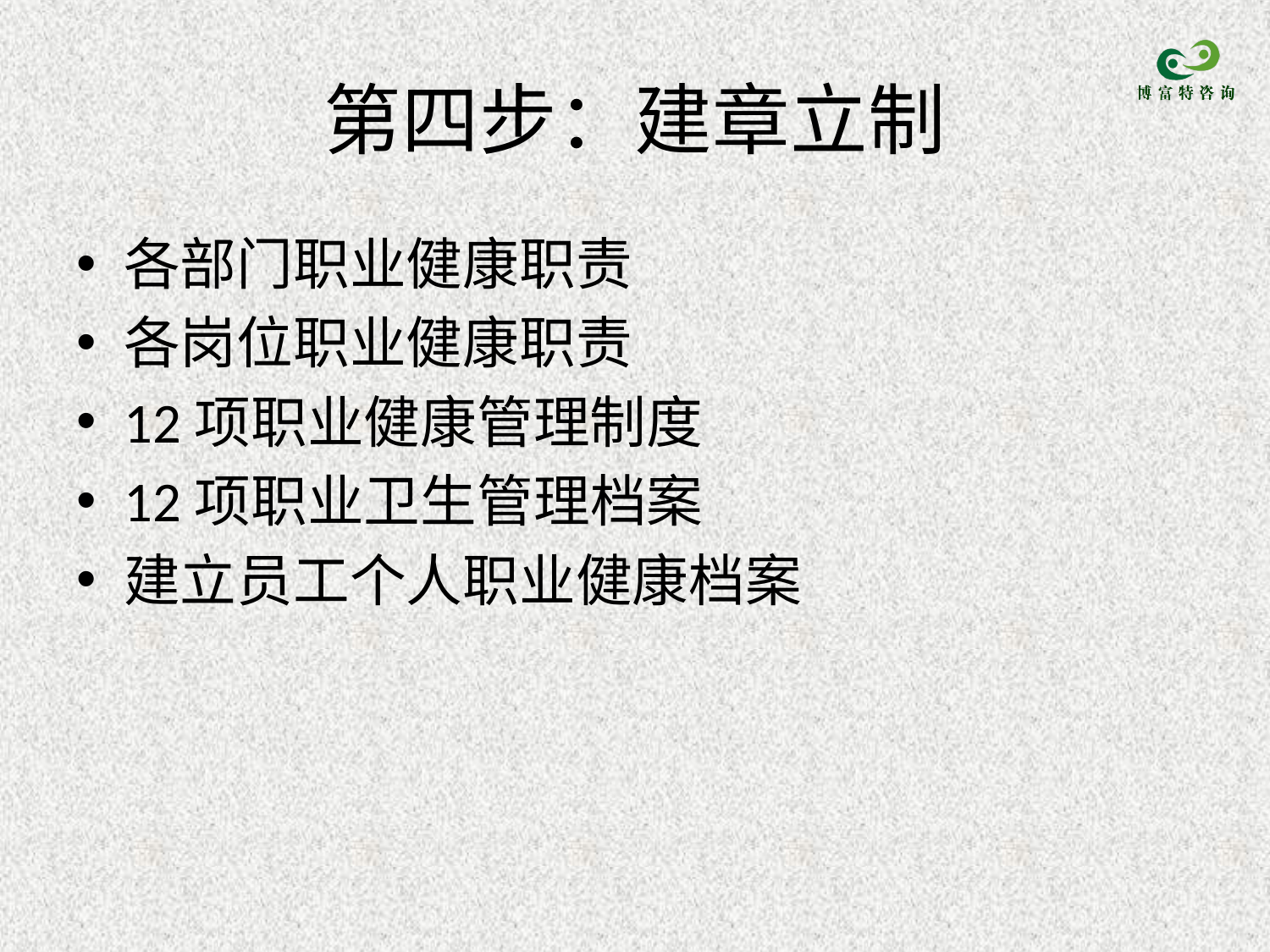

# 第四步：建章立制
各部门职业健康职责
各岗位职业健康职责
12项职业健康管理制度
12项职业卫生管理档案
建立员工个人职业健康档案